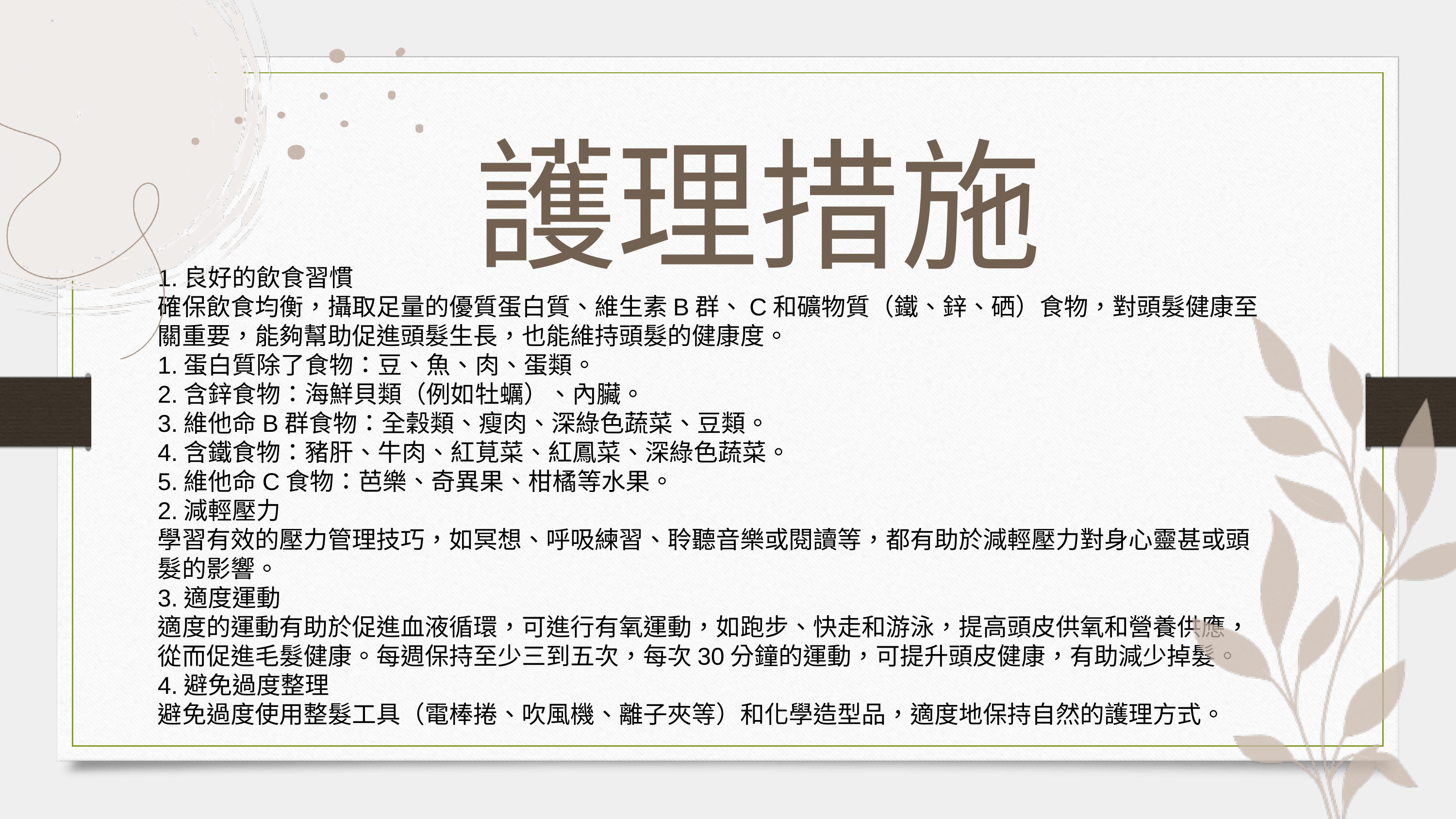

護理措施
1.良好的飲食習慣
確保飲食均衡，攝取足量的優質蛋白質、維生素B群、C和礦物質（鐵、鋅、硒）食物，對頭髮健康至關重要，能夠幫助促進頭髮生長，也能維持頭髮的健康度。
1.蛋白質除了食物：豆、魚、肉、蛋類。
2.含鋅食物：海鮮貝類（例如牡蠣）、內臟。
3.維他命B群食物：全穀類、瘦肉、深綠色蔬菜、豆類。
4.含鐵食物：豬肝、牛肉、紅莧菜、紅鳳菜、深綠色蔬菜。
5.維他命C食物：芭樂、奇異果、柑橘等水果。
2.減輕壓力
學習有效的壓力管理技巧，如冥想、呼吸練習、聆聽音樂或閱讀等，都有助於減輕壓力對身心靈甚或頭髮的影響。
3.適度運動
適度的運動有助於促進血液循環，可進行有氧運動，如跑步、快走和游泳，提高頭皮供氧和營養供應，從而促進毛髮健康。每週保持至少三到五次，每次30分鐘的運動，可提升頭皮健康，有助減少掉髮。
4.避免過度整理
避免過度使用整髮工具（電棒捲、吹風機、離子夾等）和化學造型品，適度地保持自然的護理方式。